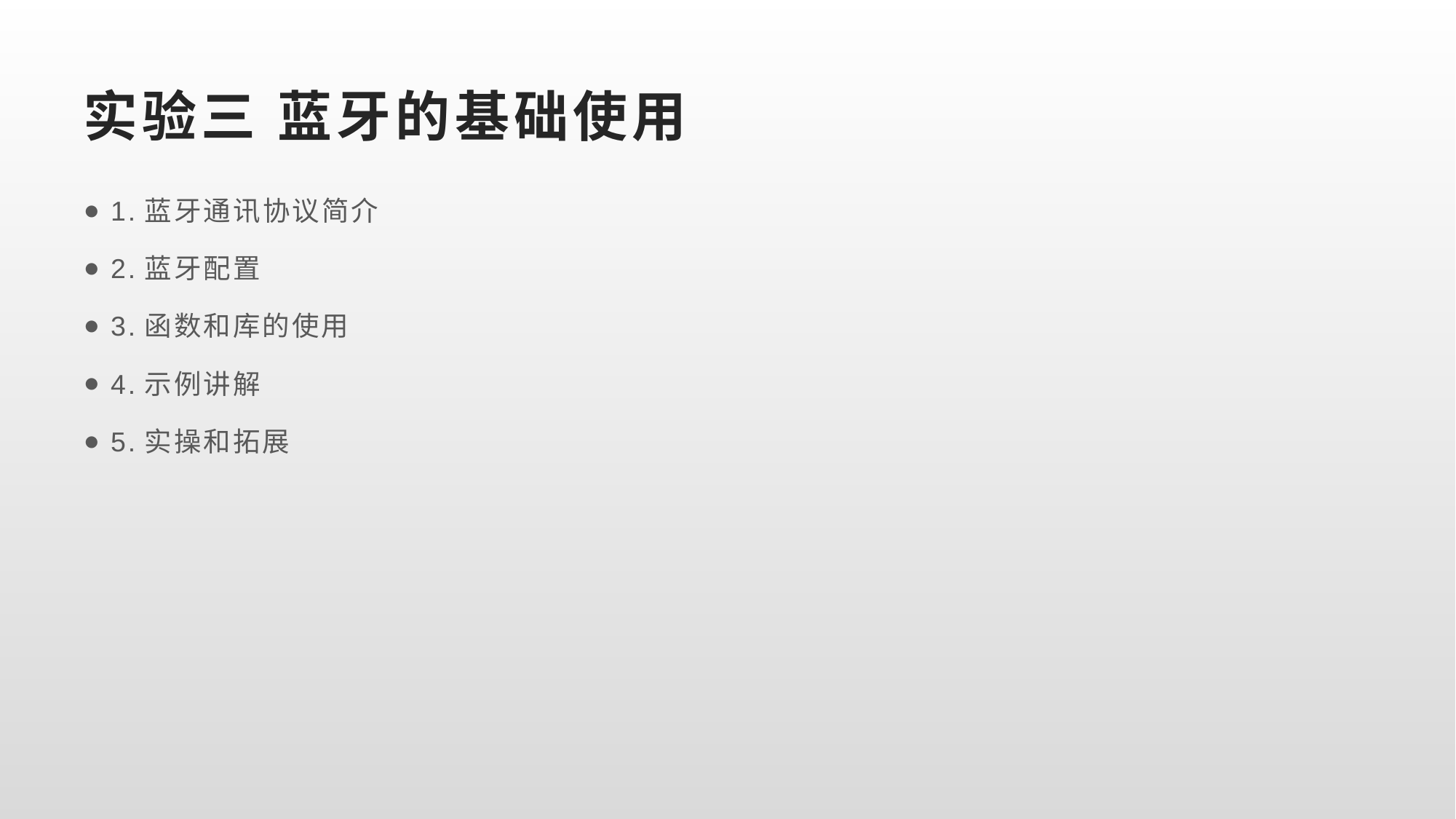

# 实验三 蓝牙的基础使用
1.蓝牙通讯协议简介
2.蓝牙配置
3.函数和库的使用
4.示例讲解
5.实操和拓展